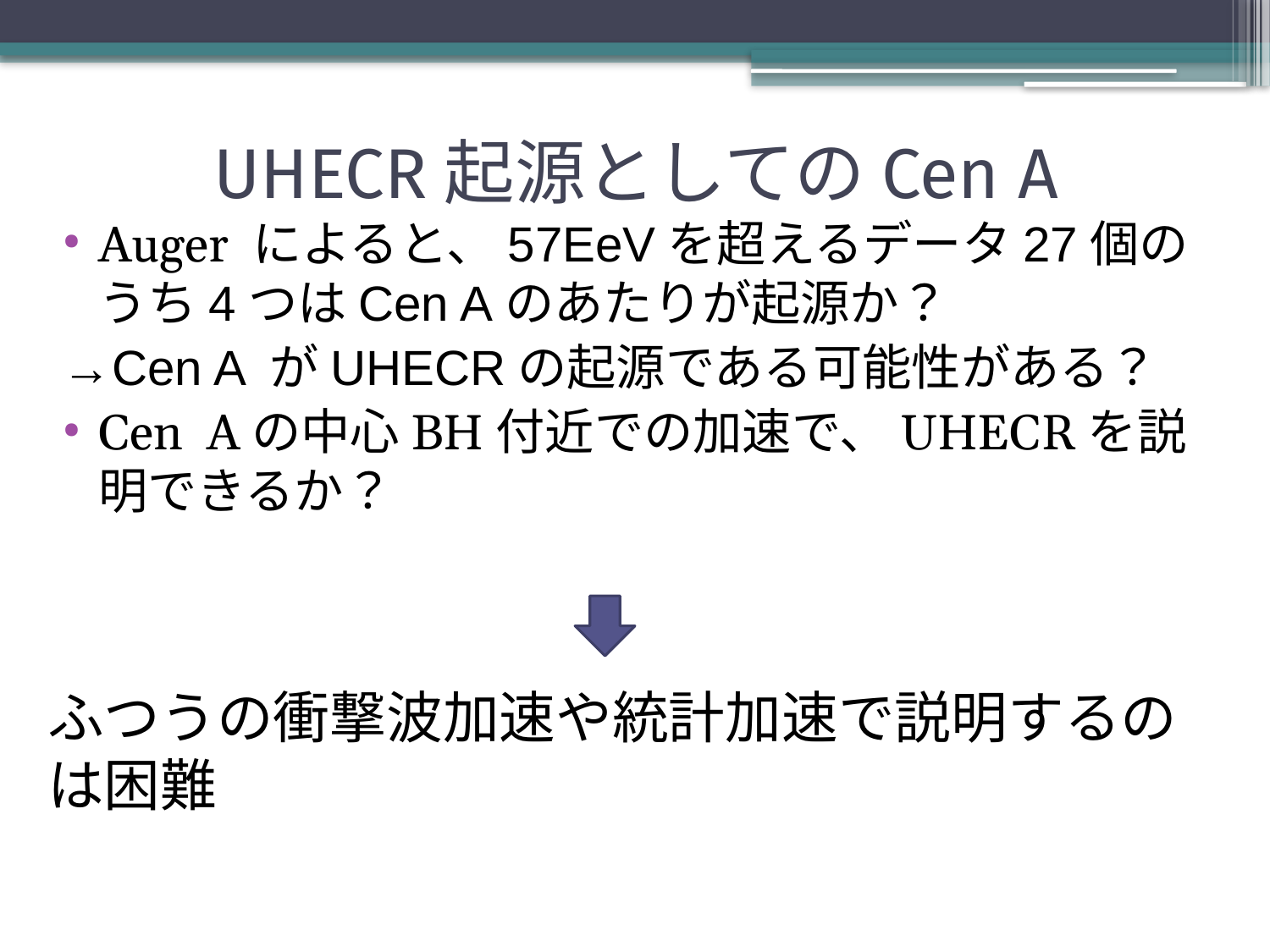

# UHECR起源としてのCen A
Auger によると、57EeVを超えるデータ27個のうち4つはCen Aのあたりが起源か？
→Cen A がUHECRの起源である可能性がある？
Cen  Aの中心BH付近での加速で、UHECRを説明できるか？

ふつうの衝撃波加速や統計加速で説明するのは困難